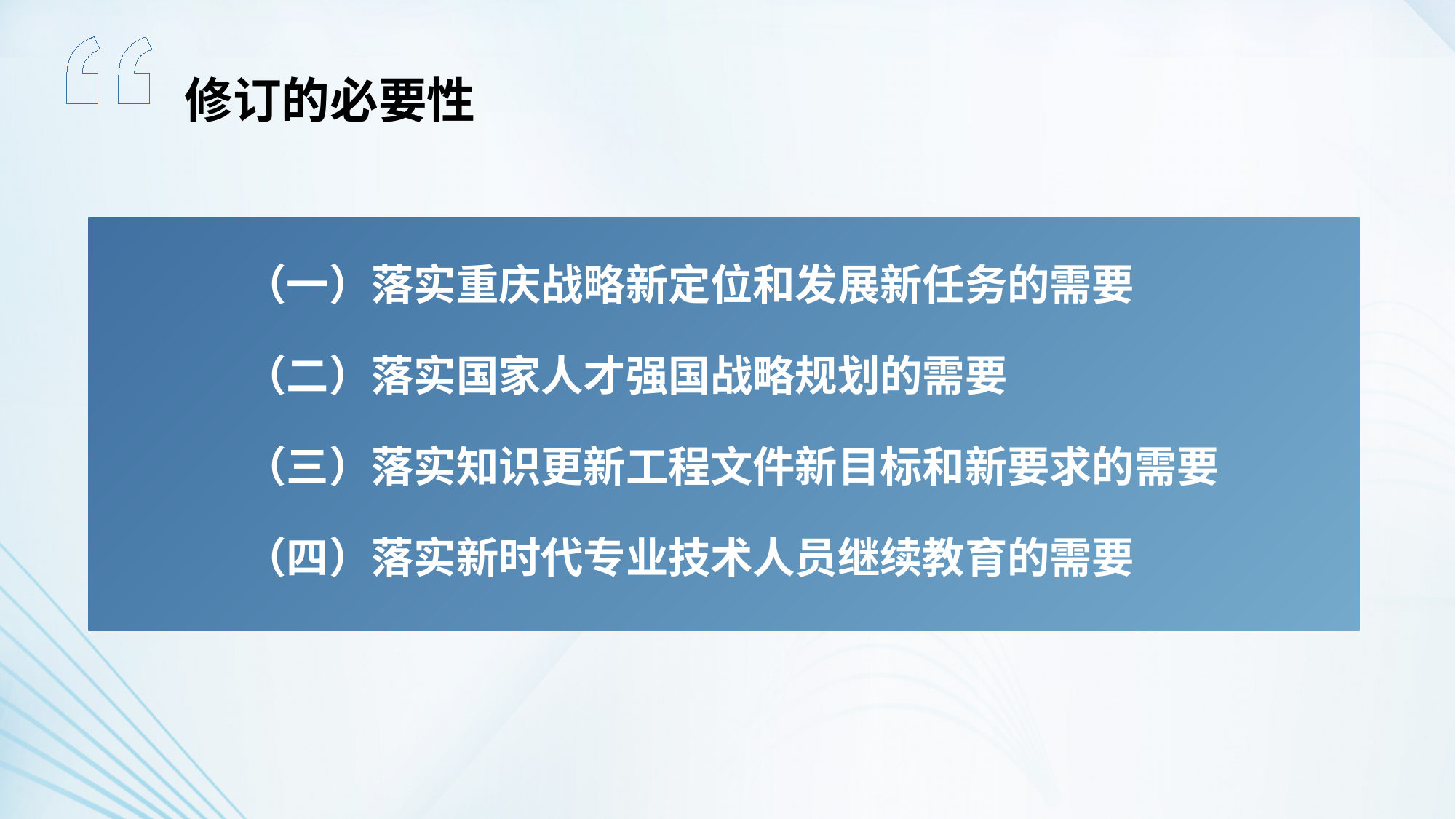

修订的必要性

（一）落实重庆战略新定位和发展新任务的需要

（二）落实国家人才强国战略规划的需要

（三）落实知识更新工程文件新目标和新要求的需要

（四）落实新时代专业技术人员继续教育的需要